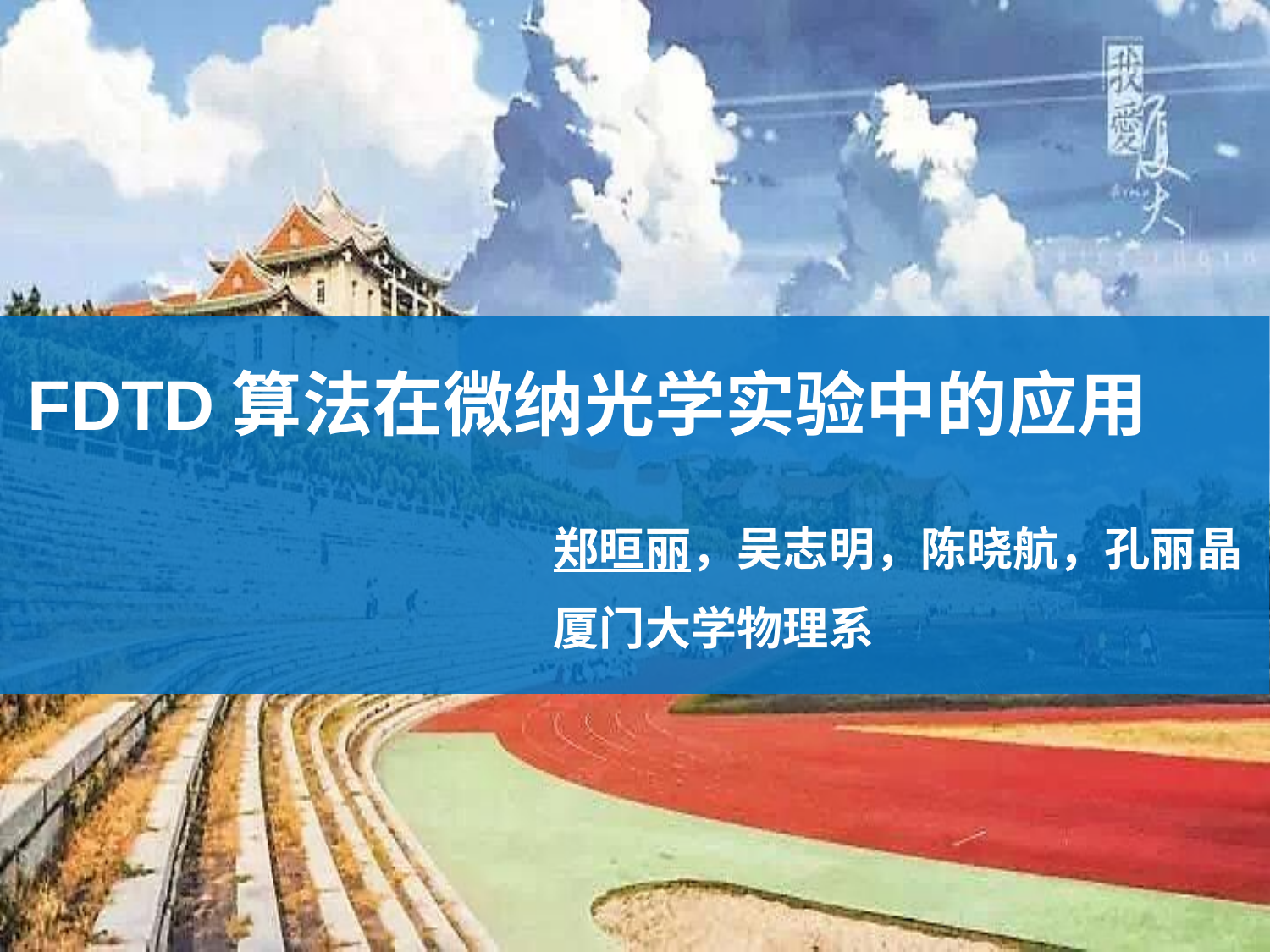

FDTD算法在微纳光学实验中的应用
郑晅丽，吴志明，陈晓航，孔丽晶
厦门大学物理系